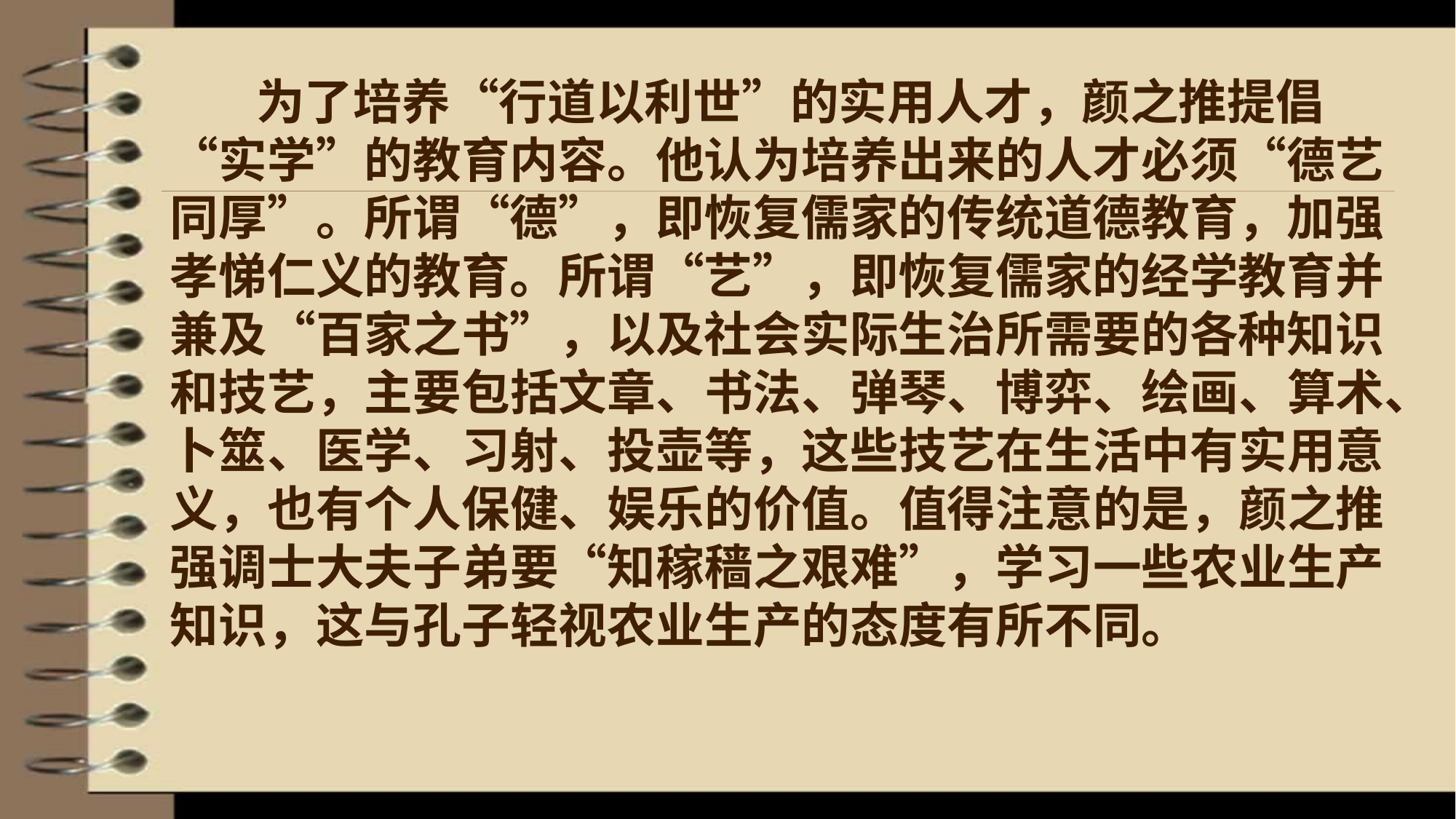

# 为了培养“行道以利世”的实用人才，颜之推提倡“实学”的教育内容。他认为培养出来的人才必须“德艺同厚”。所谓“德”，即恢复儒家的传统道德教育，加强孝悌仁义的教育。所谓“艺”，即恢复儒家的经学教育并兼及“百家之书”，以及社会实际生治所需要的各种知识和技艺，主要包括文章、书法、弹琴、博弈、绘画、算术、卜筮、医学、习射、投壶等，这些技艺在生活中有实用意义，也有个人保健、娱乐的价值。值得注意的是，颜之推强调士大夫子弟要“知稼穑之艰难”，学习一些农业生产知识，这与孔子轻视农业生产的态度有所不同。